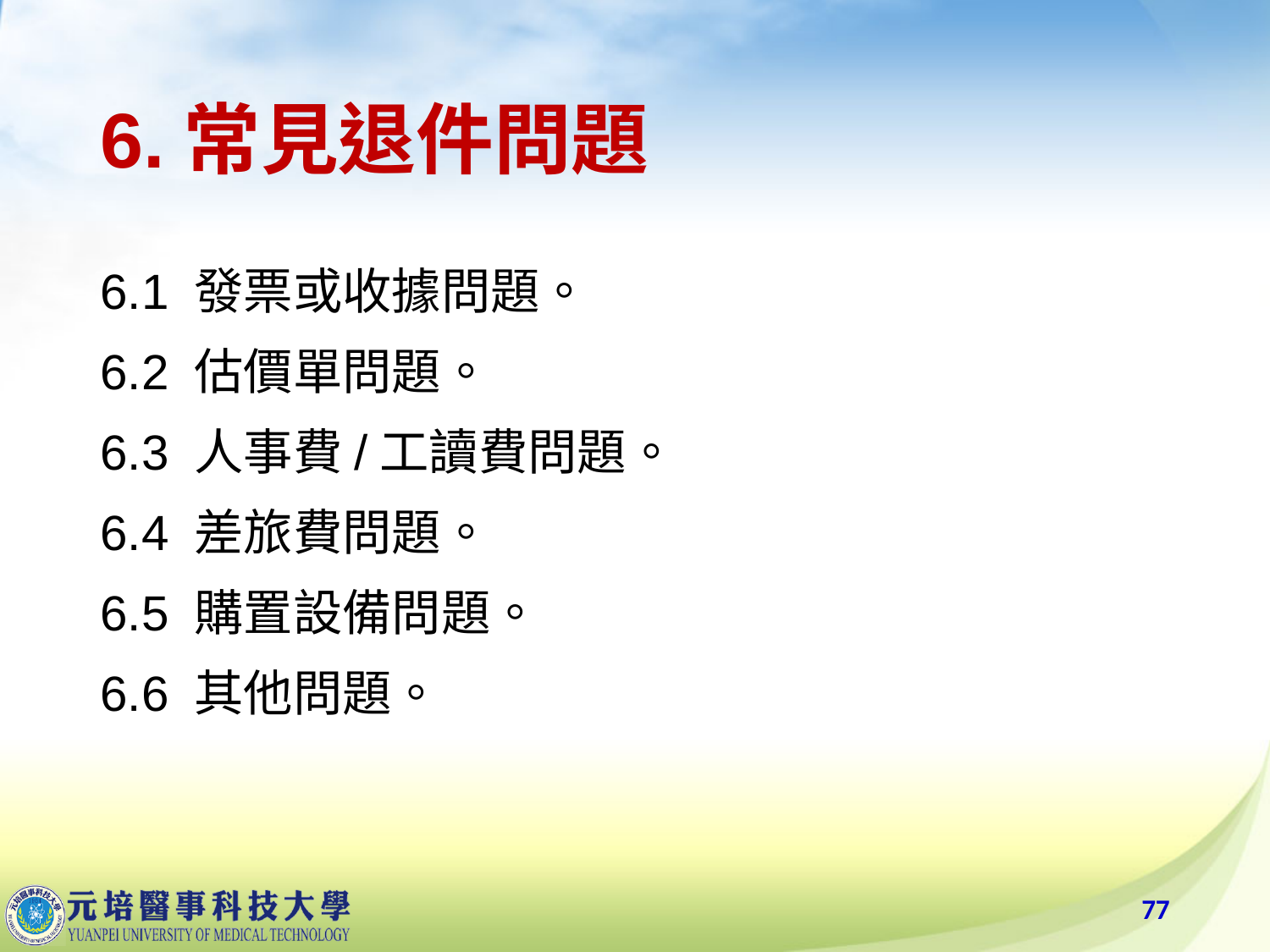

# 6.常見退件問題
6.1 發票或收據問題。
6.2 估價單問題。
6.3 人事費/工讀費問題。
6.4 差旅費問題。
6.5 購置設備問題。
6.6 其他問題。

77